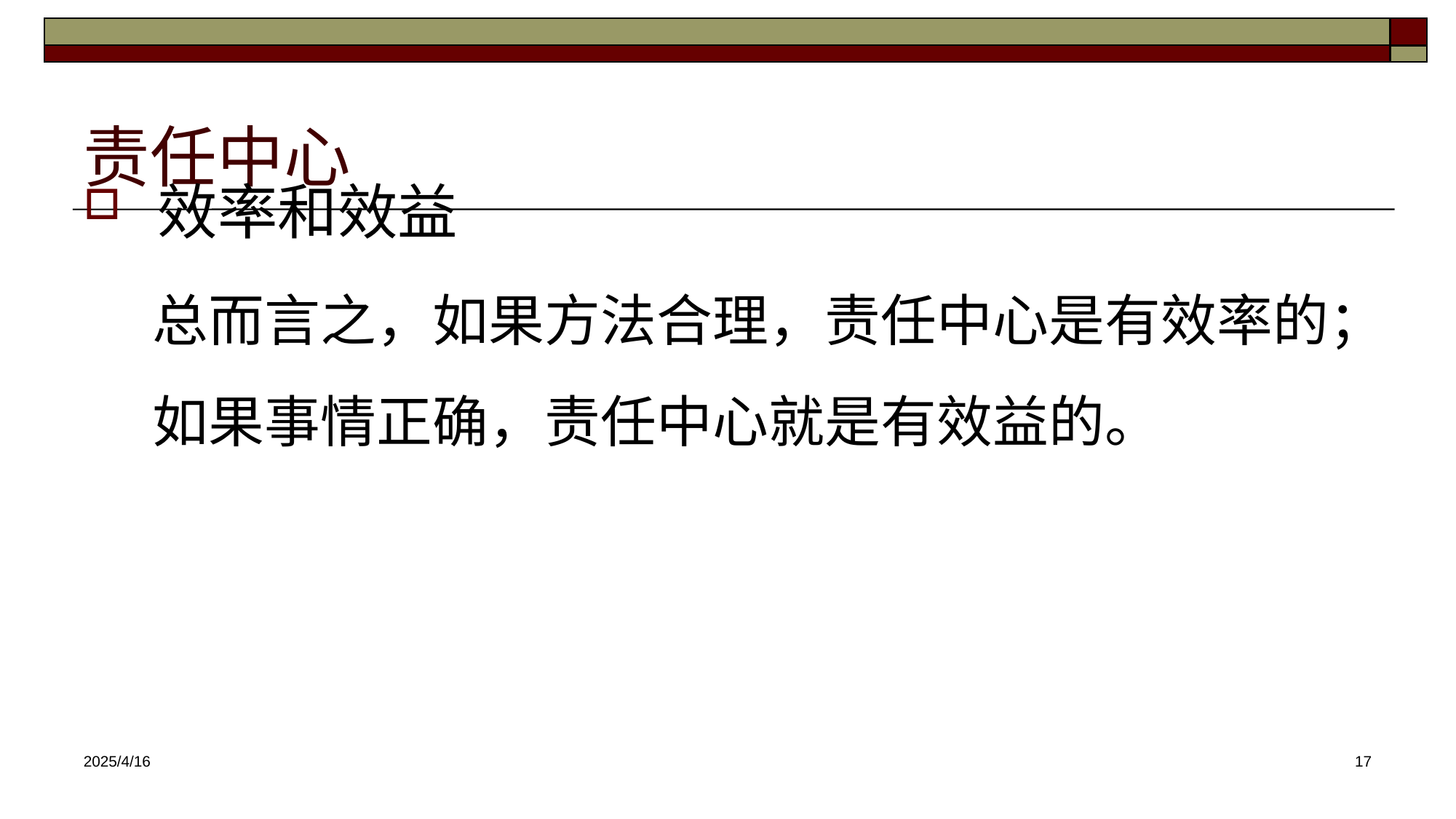

# 责任中心
效率和效益
总而言之，如果方法合理，责任中心是有效率的；如果事情正确，责任中心就是有效益的。
2025/4/16
17